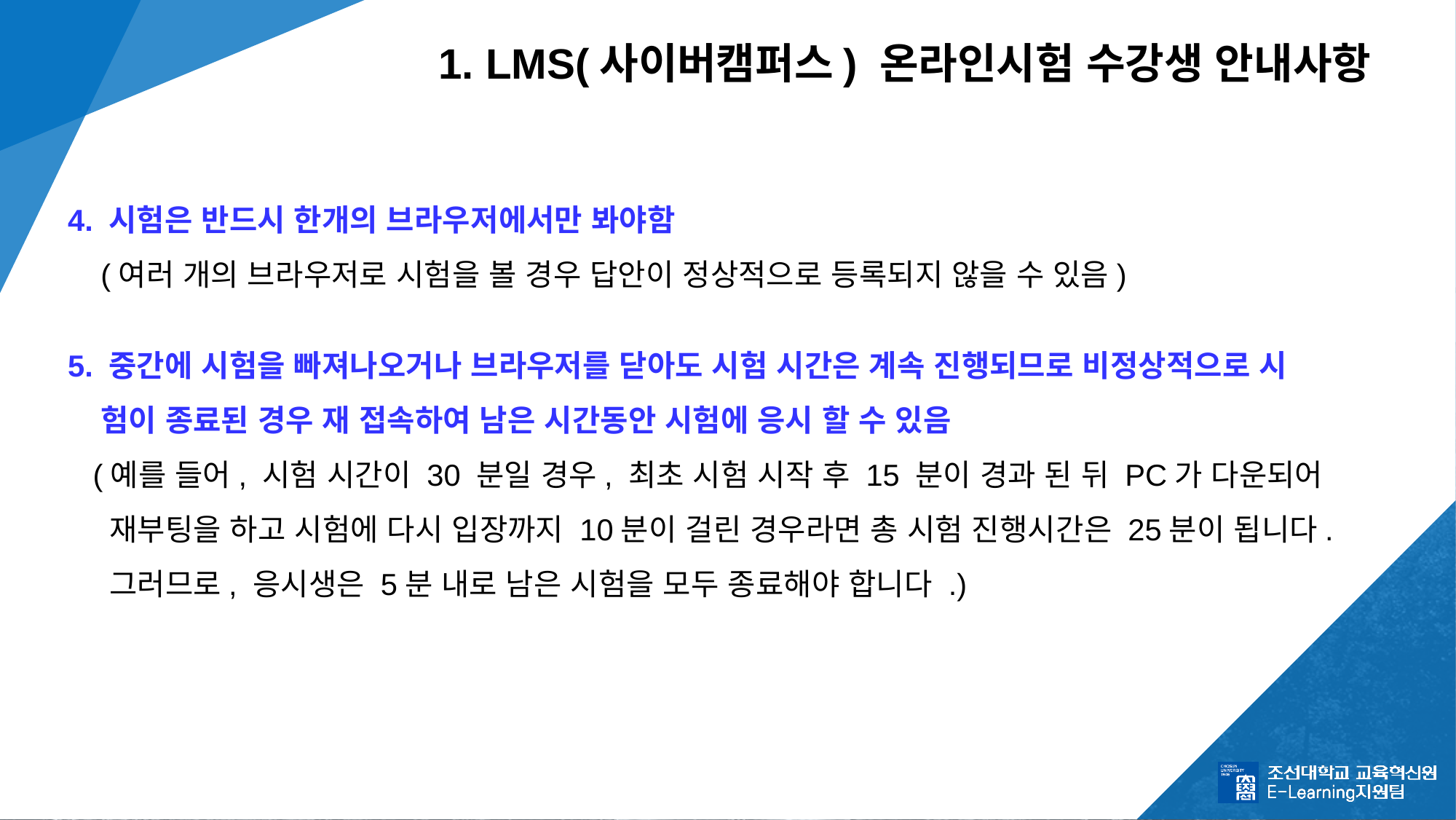

1. LMS(사이버캠퍼스) 온라인시험 수강생 안내사항
4. 시험은 반드시 한개의 브라우저에서만 봐야함
   (여러 개의 브라우저로 시험을 볼 경우 답안이 정상적으로 등록되지 않을 수 있음)
5. 중간에 시험을 빠져나오거나 브라우저를 닫아도 시험 시간은 계속 진행되므로 비정상적으로 시
   험이 종료된 경우 재 접속하여 남은 시간동안 시험에 응시 할 수 있음
   (예를 들어, 시험 시간이 30 분일 경우, 최초 시험 시작 후 15 분이 경과 된 뒤 PC가 다운되어
    재부팅을 하고 시험에 다시 입장까지 10분이 걸린 경우라면 총 시험 진행시간은 25분이 됩니다.
    그러므로, 응시생은 5분 내로 남은 시험을 모두 종료해야 합니다 .)